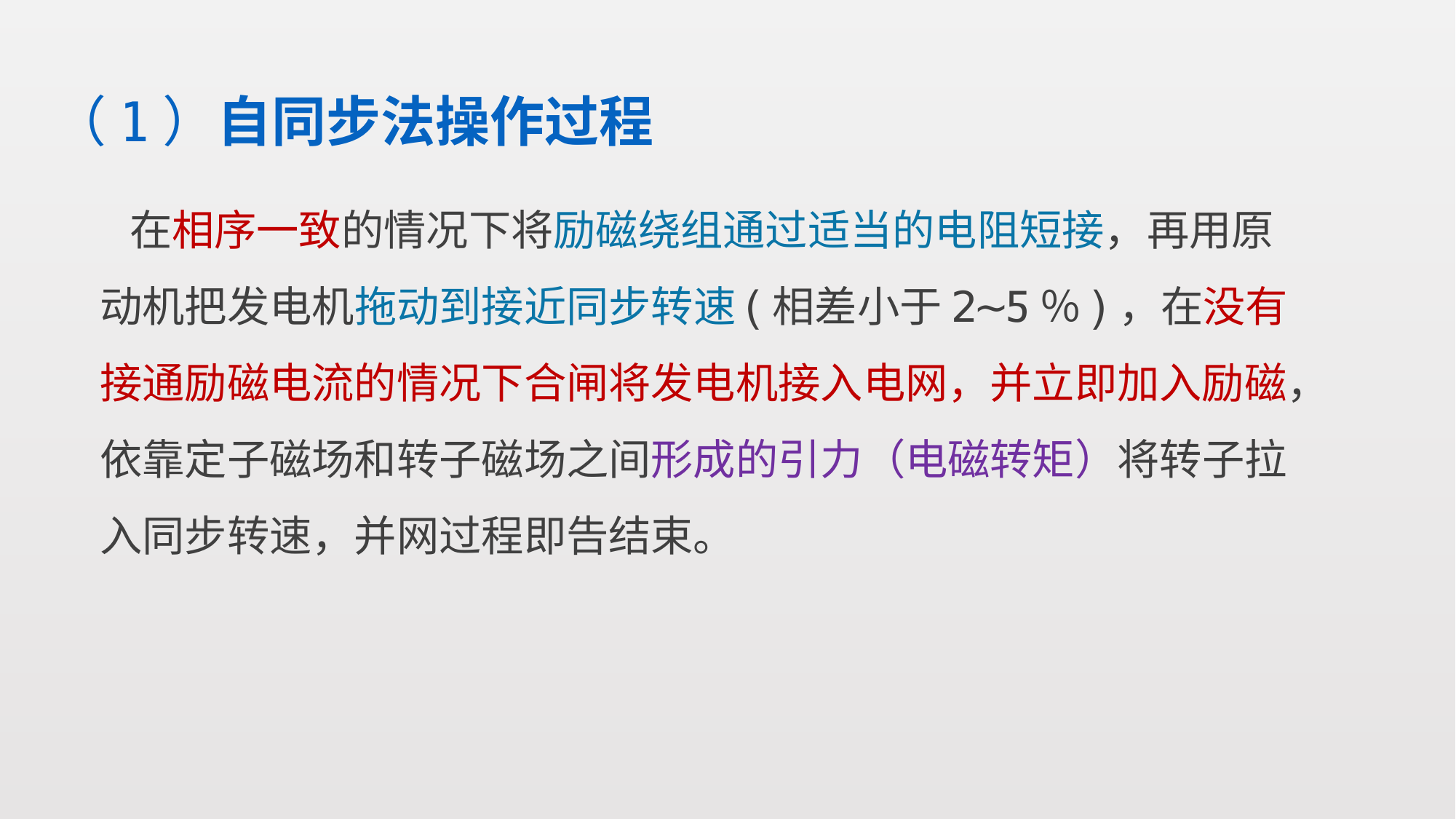

（1）自同步法操作过程
  在相序一致的情况下将励磁绕组通过适当的电阻短接，再用原动机把发电机拖动到接近同步转速(相差小于2~5％)，在没有接通励磁电流的情况下合闸将发电机接入电网，并立即加入励磁，依靠定子磁场和转子磁场之间形成的引力（电磁转矩）将转子拉入同步转速，并网过程即告结束。